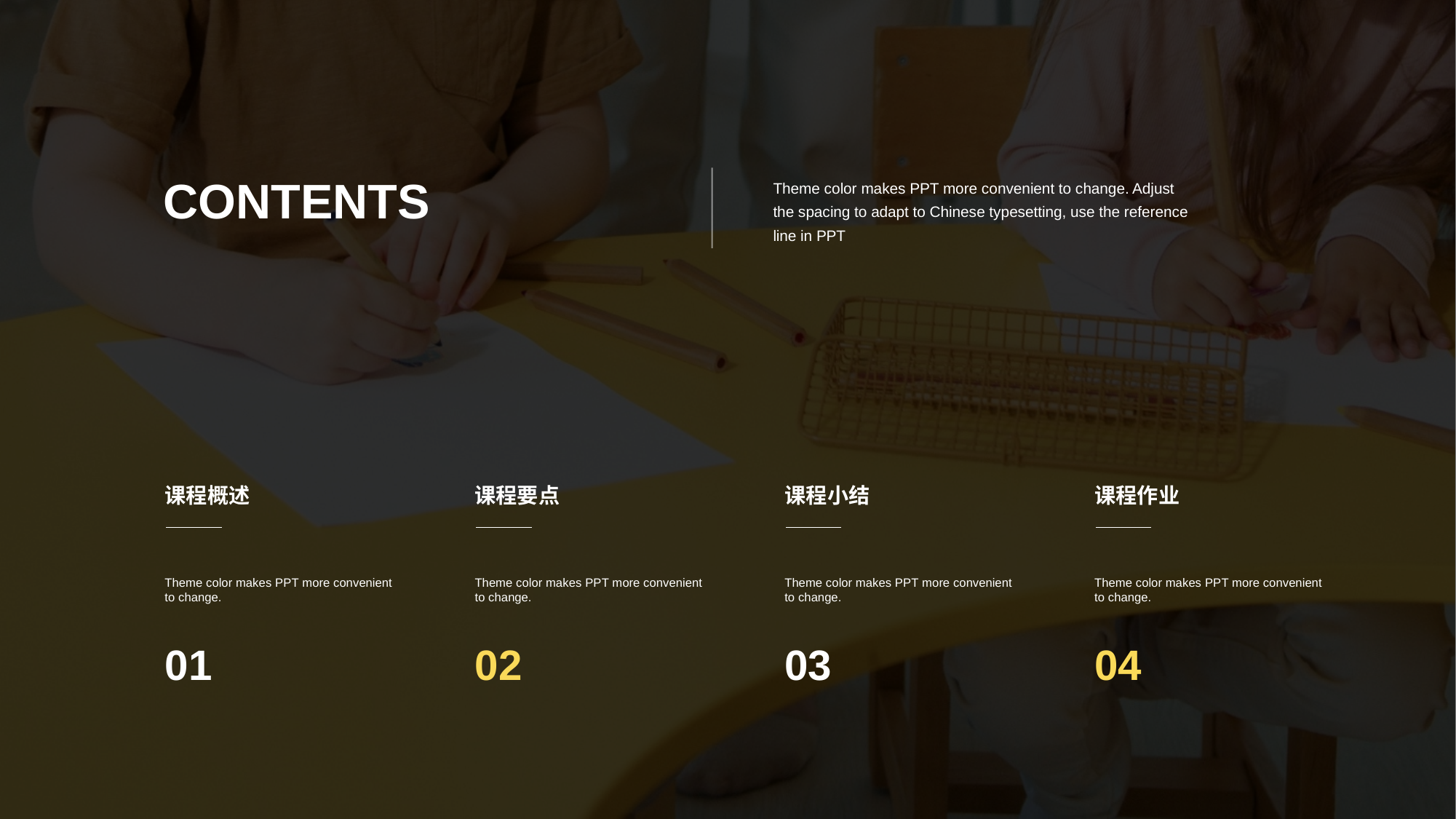

CONTENTS
Theme color makes PPT more convenient to change. Adjust the spacing to adapt to Chinese typesetting, use the reference line in PPT
课程概述
课程要点
课程小结
课程作业
Theme color makes PPT more convenient to change.
Theme color makes PPT more convenient to change.
Theme color makes PPT more convenient to change.
Theme color makes PPT more convenient to change.
01
02
03
04